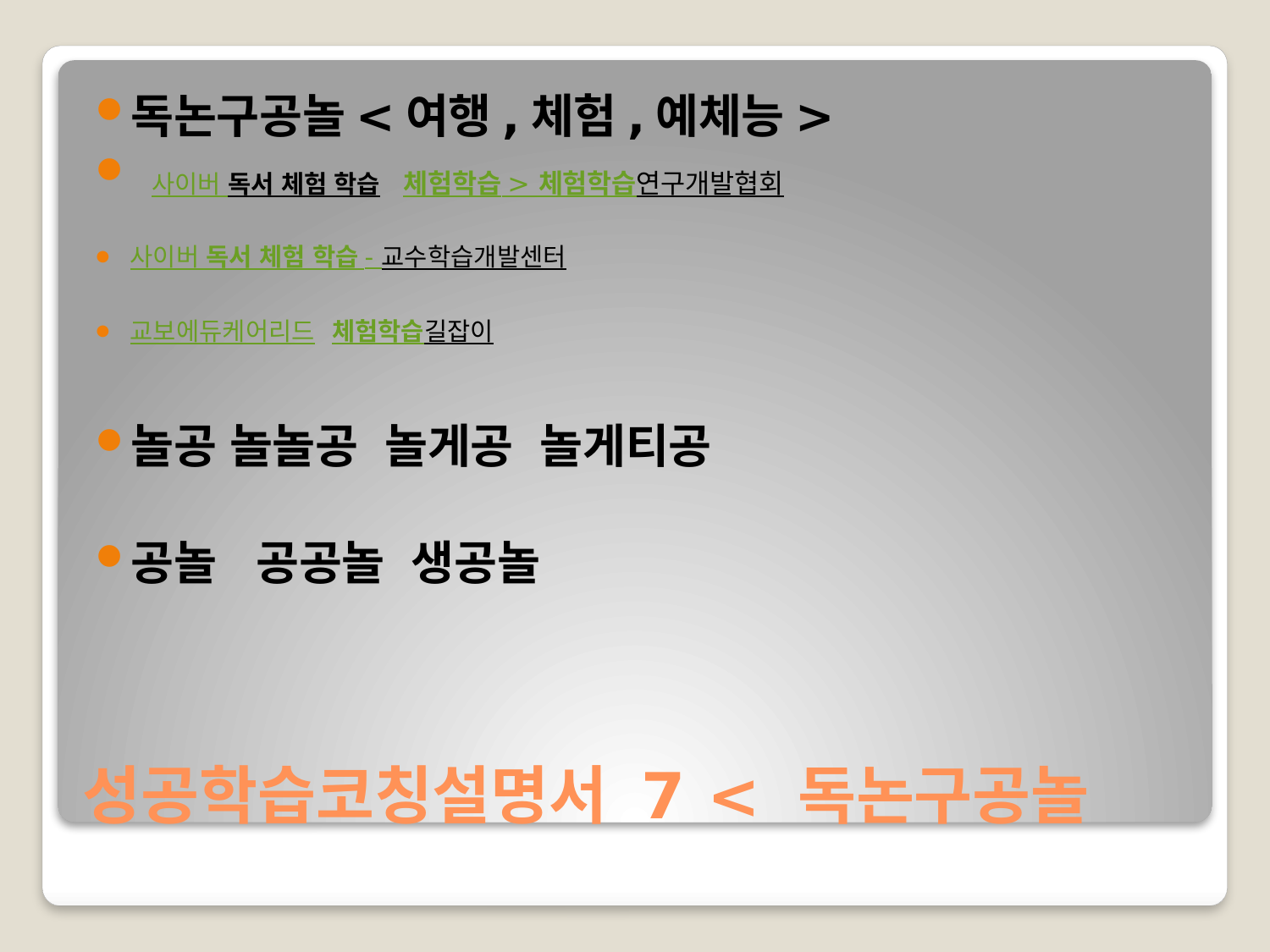

독논구공놀<여행,체험,예체능>
 사이버 독서 체험 학습    체험학습 > 체험학습연구개발협회

사이버 독서 체험 학습 - 교수학습개발센터

교보에듀케어리드   체험학습길잡이

놀공 놀놀공  놀게공  놀게티공
공놀   공공놀  생공놀

# 성공학습코칭설명서 7 < 독논구공놀